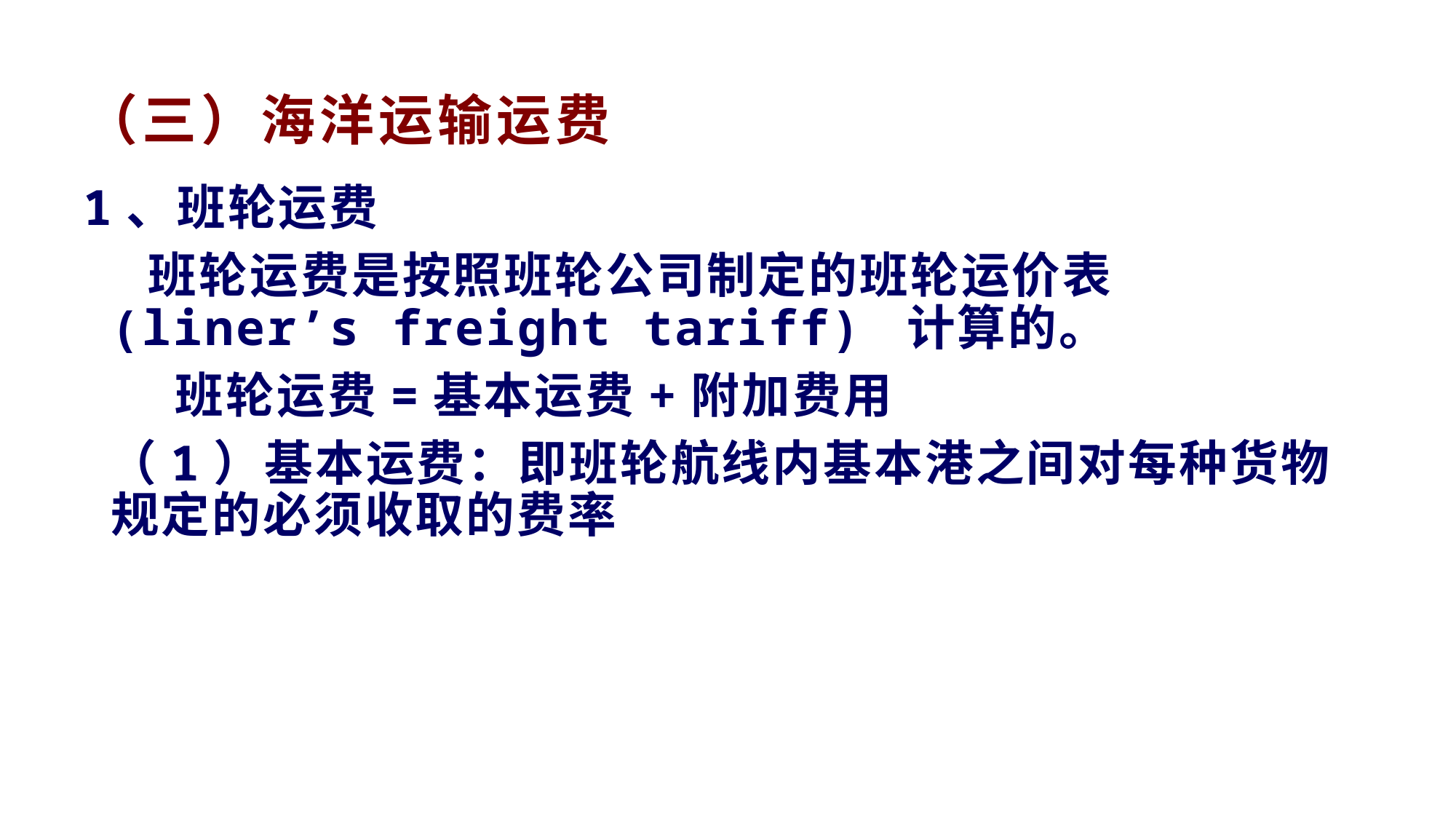

# （三）海洋运输运费
1、班轮运费
    班轮运费是按照班轮公司制定的班轮运价表(liner’s freight tariff) 计算的。
      班轮运费=基本运费+附加费用
 （1）基本运费：即班轮航线内基本港之间对每种货物规定的必须收取的费率